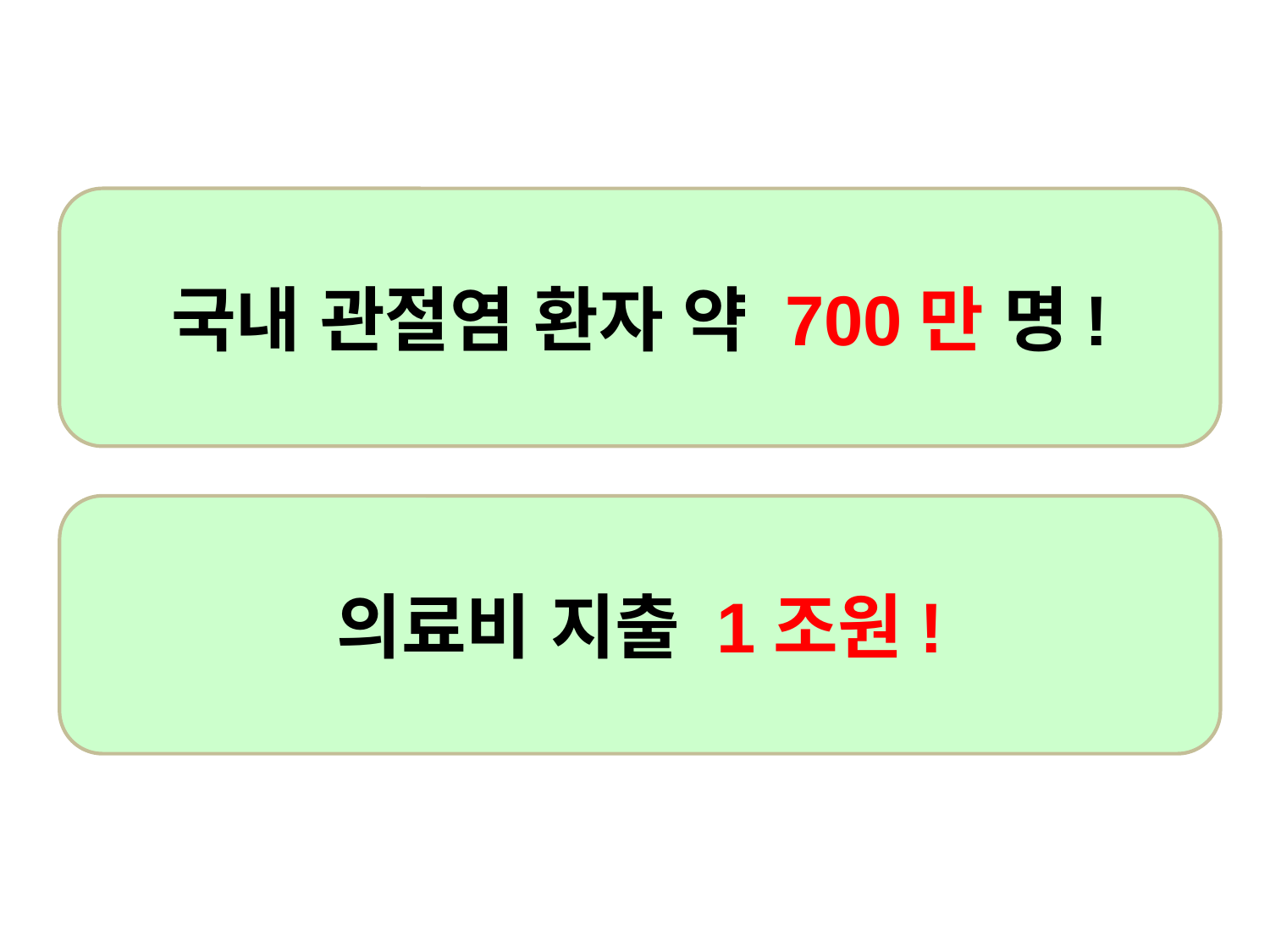

국내 관절염 환자 약 700만 명!
의료비 지출 1조원!